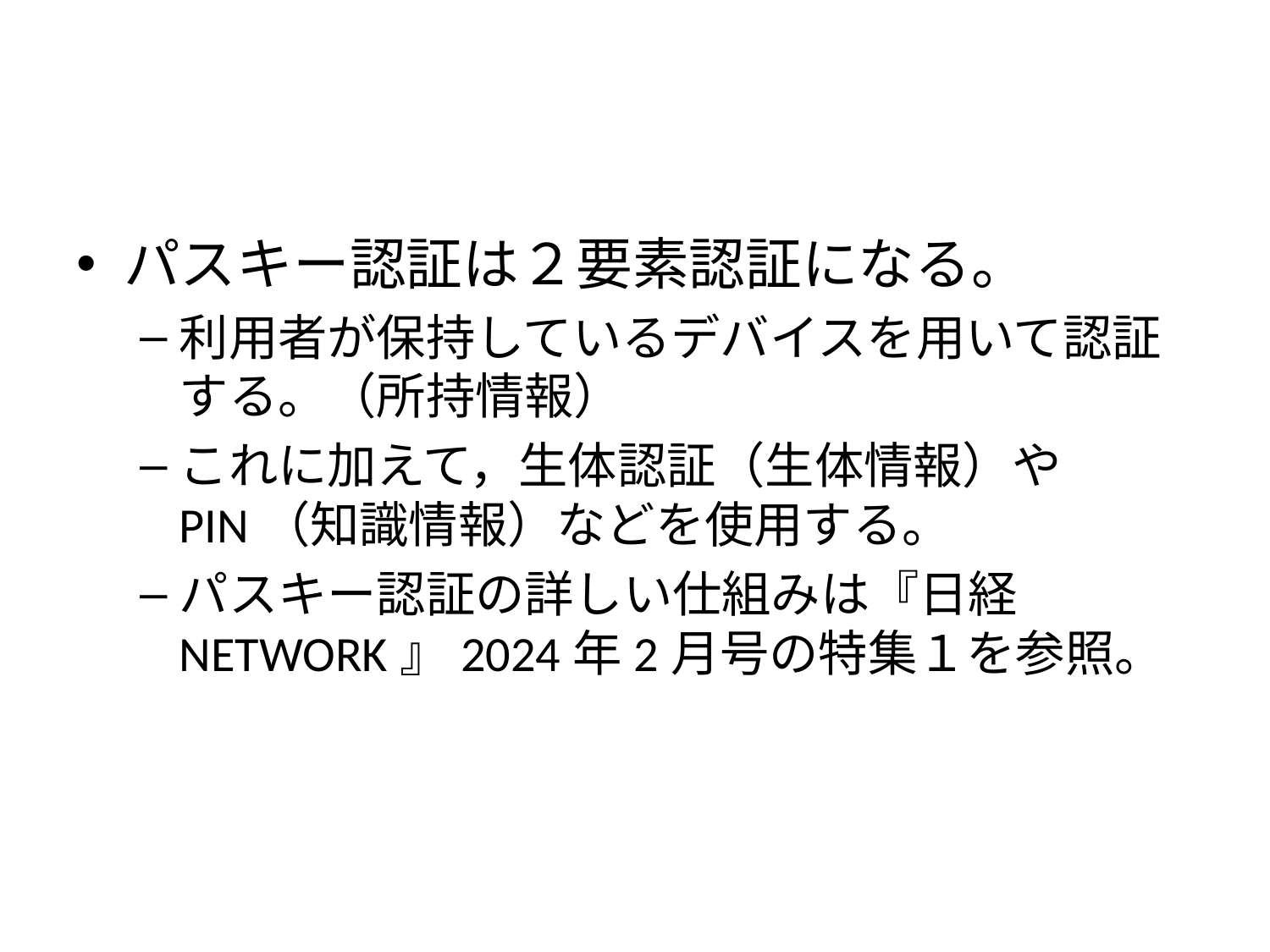

#
パスキー認証は２要素認証になる。
利用者が保持しているデバイスを用いて認証する。（所持情報）
これに加えて，生体認証（生体情報）やPIN（知識情報）などを使用する。
パスキー認証の詳しい仕組みは『日経NETWORK』2024年2月号の特集１を参照。